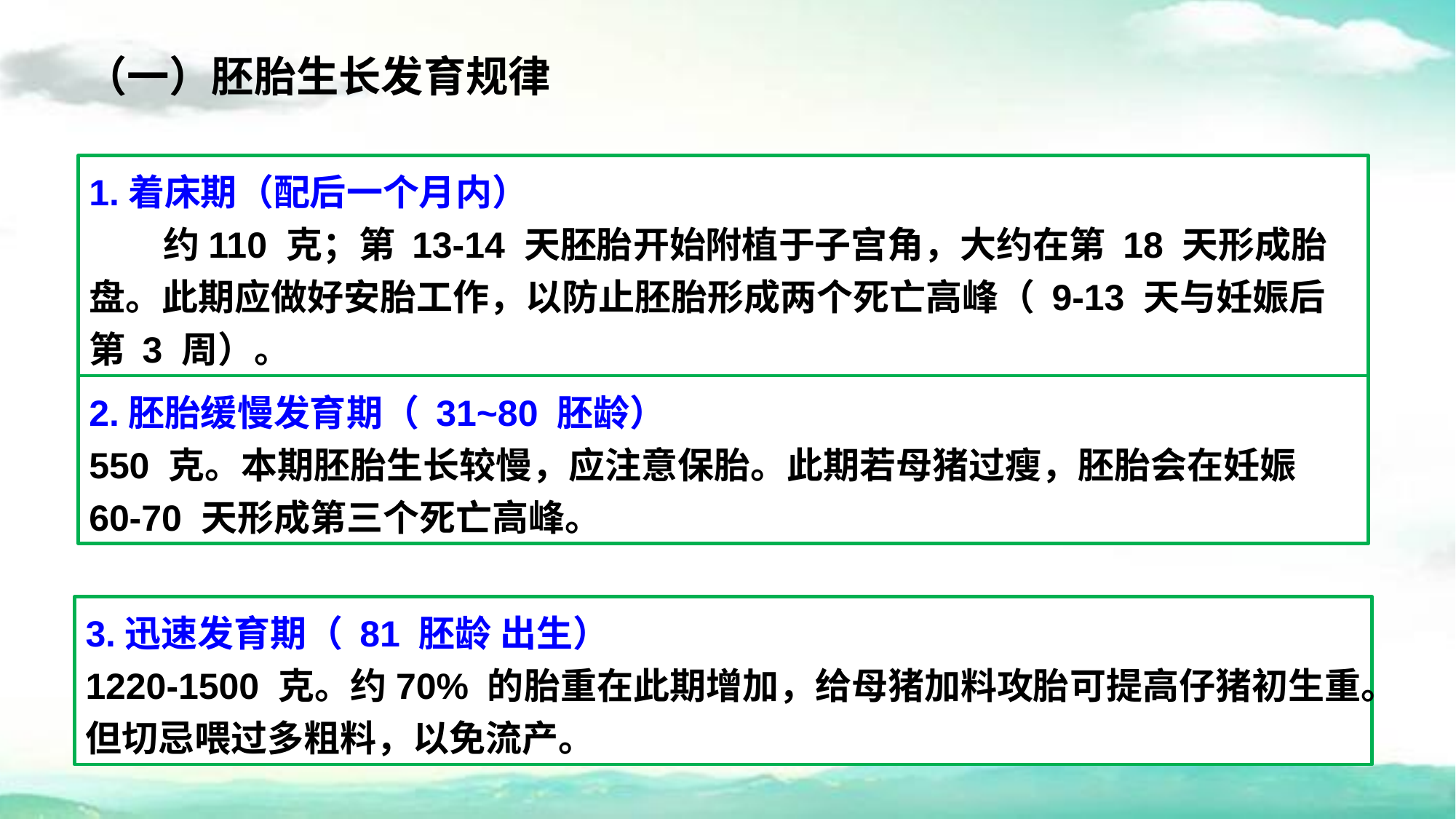

（一）胚胎生长发育规律
1.着床期（配后一个月内）
        约110 克；第 13-14 天胚胎开始附植于子宫角，大约在第 18 天形成胎盘。此期应做好安胎工作，以防止胚胎形成两个死亡高峰（ 9-13 天与妊娠后第 3 周）。
2.胚胎缓慢发育期（ 31~80 胚龄）
550 克。本期胚胎生长较慢，应注意保胎。此期若母猪过瘦，胚胎会在妊娠60-70 天形成第三个死亡高峰。
3.迅速发育期（ 81 胚龄 出生）
1220-1500 克。约70% 的胎重在此期增加，给母猪加料攻胎可提高仔猪初生重。但切忌喂过多粗料，以免流产。